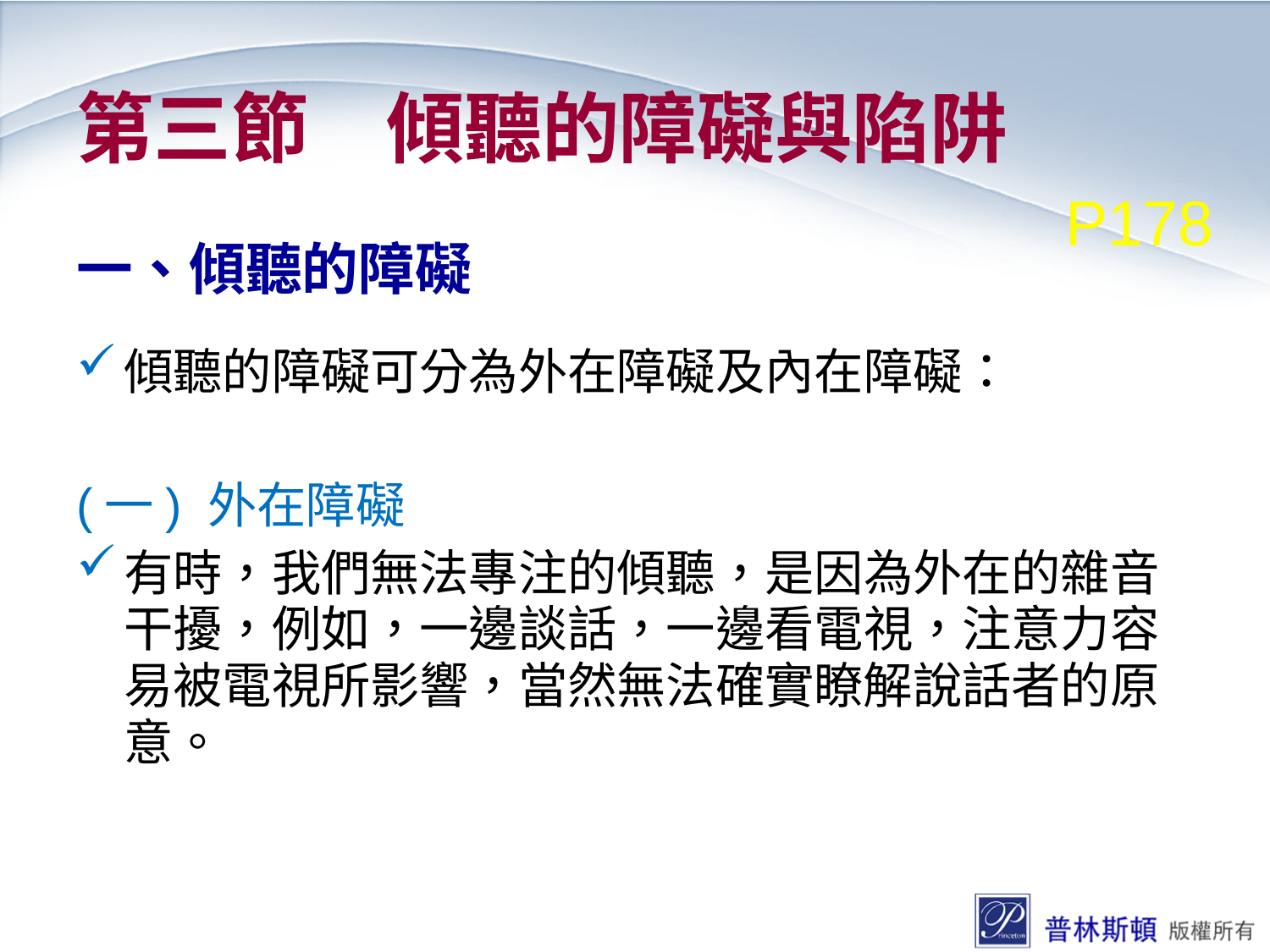

# 第三節　傾聽的障礙與陷阱
P178
一、傾聽的障礙
傾聽的障礙可分為外在障礙及內在障礙：

(一) 外在障礙
有時，我們無法專注的傾聽，是因為外在的雜音干擾，例如，一邊談話，一邊看電視，注意力容易被電視所影響，當然無法確實瞭解說話者的原意。